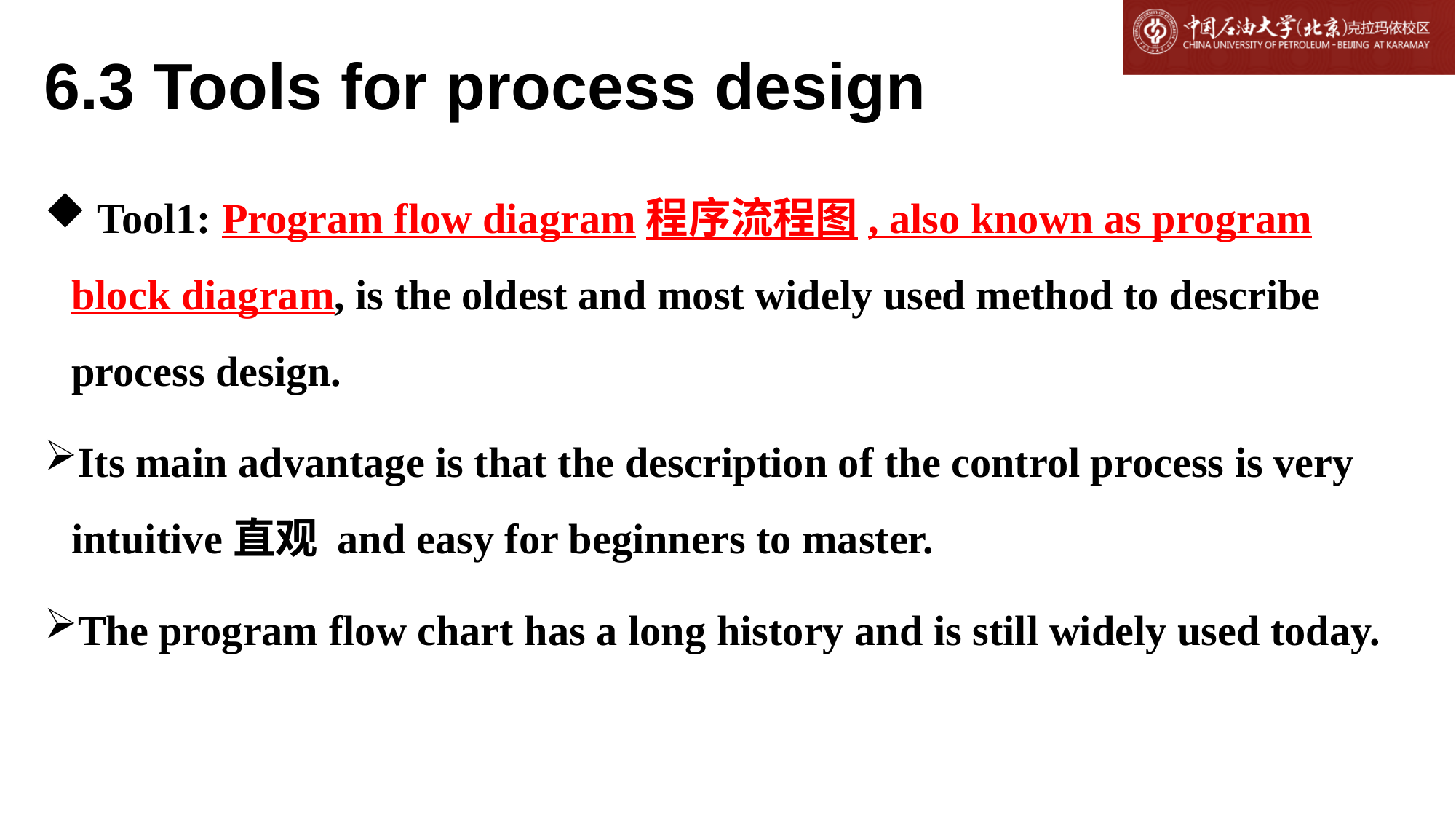

# 6.3 Tools for process design
 Tool1: Program flow diagram程序流程图, also known as program block diagram, is the oldest and most widely used method to describe process design.
Its main advantage is that the description of the control process is very intuitive直观 and easy for beginners to master.
The program flow chart has a long history and is still widely used today.